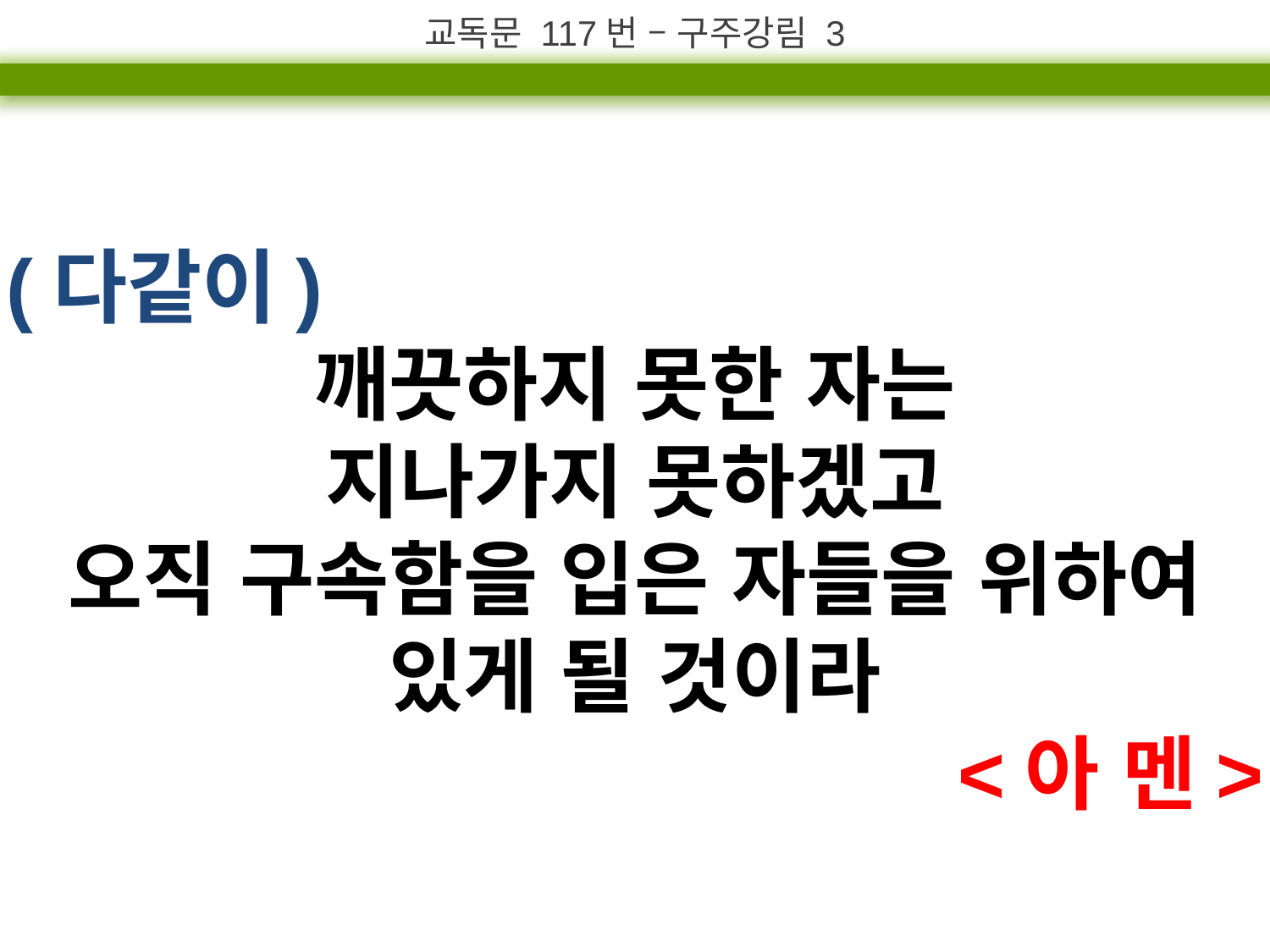

교독문 117번 – 구주강림 3

(다같이)
깨끗하지 못한 자는
지나가지 못하겠고
오직 구속함을 입은 자들을 위하여 있게 될 것이라
<아 멘>